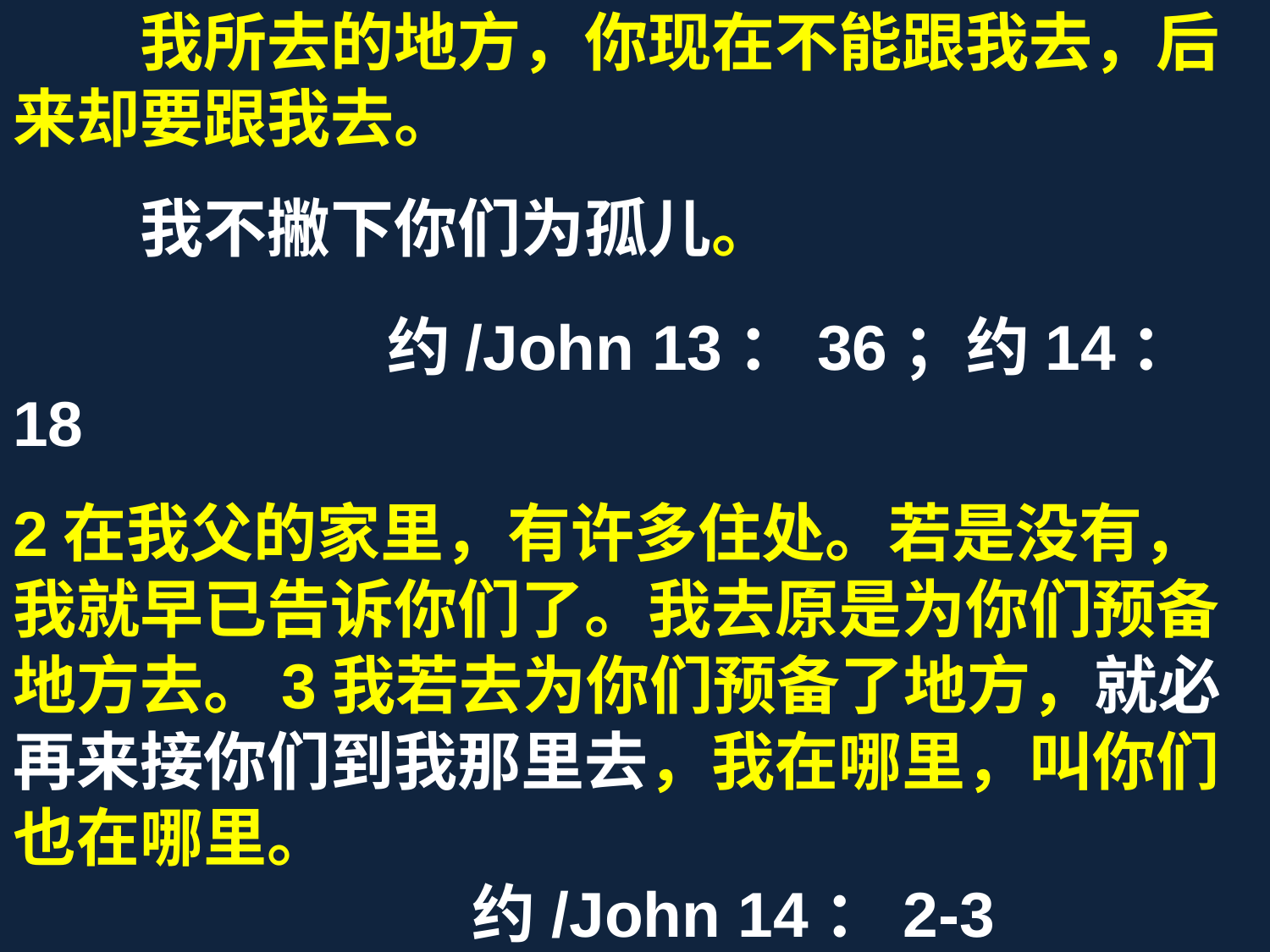

我所去的地方，你现在不能跟我去，后来却要跟我去。
	我不撇下你们为孤儿。
                          约/John 13：36；约14：18
2在我父的家里，有许多住处。若是没有，我就早已告诉你们了。我去原是为你们预备地方去。3我若去为你们预备了地方，就必再来接你们到我那里去，我在哪里，叫你们也在哪里。
                                约/John 14：2-3